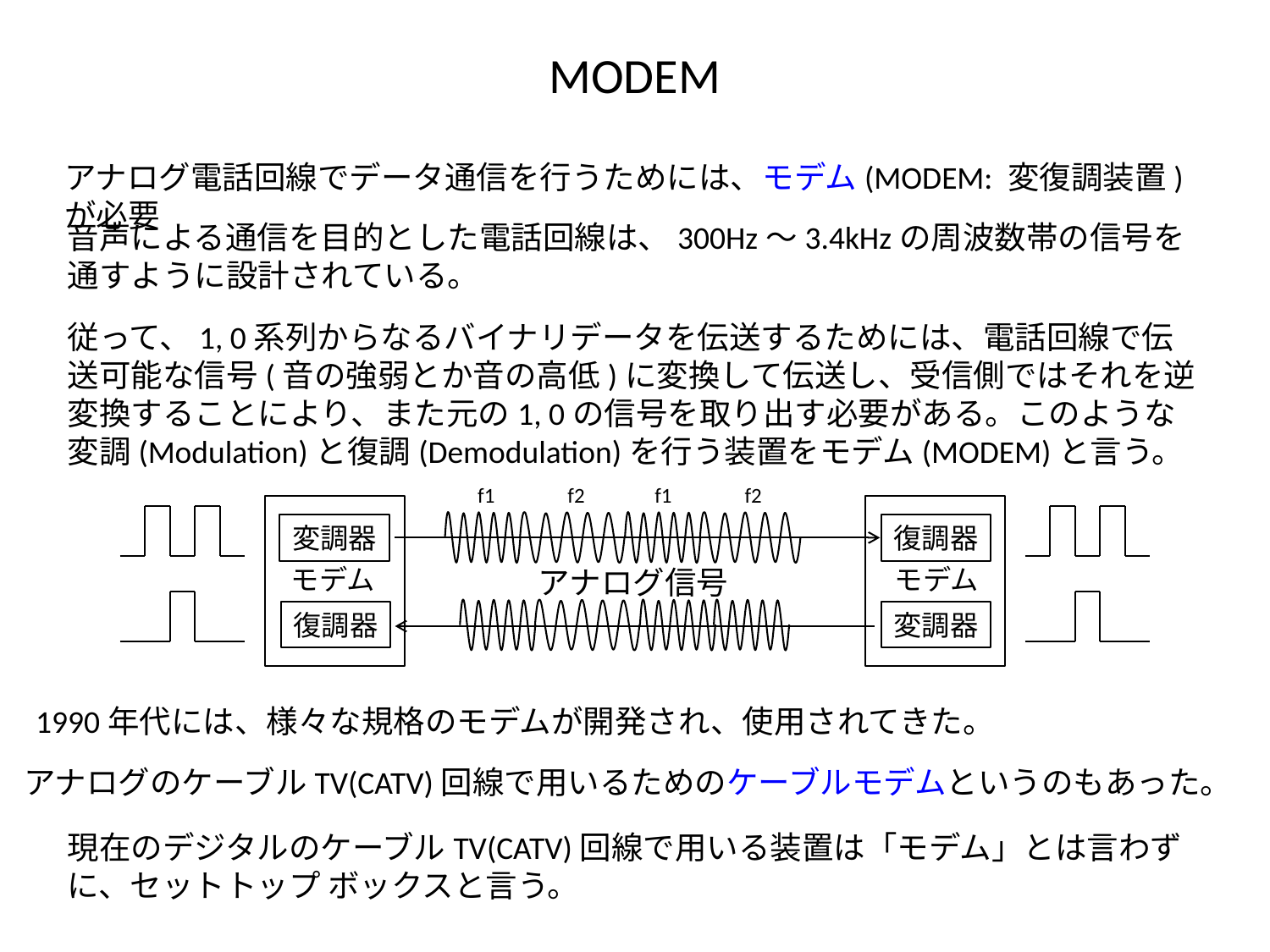

# MODEM
アナログ電話回線でデータ通信を行うためには、モデム(MODEM: 変復調装置)が必要
音声による通信を目的とした電話回線は、300Hz～3.4kHzの周波数帯の信号を通すように設計されている。
従って、1, 0系列からなるバイナリデータを伝送するためには、電話回線で伝送可能な信号(音の強弱とか音の高低)に変換して伝送し、受信側ではそれを逆変換することにより、また元の1, 0の信号を取り出す必要がある。このような変調(Modulation)と復調(Demodulation)を行う装置をモデム(MODEM)と言う。
f1
f2
f1
f2

変調器
復調器
モデム
アナログ信号
モデム

復調器
変調器
1990年代には、様々な規格のモデムが開発され、使用されてきた。
アナログのケーブルTV(CATV)回線で用いるためのケーブルモデムというのもあった。
現在のデジタルのケーブルTV(CATV)回線で用いる装置は「モデム」とは言わずに、セットトップ ボックスと言う。